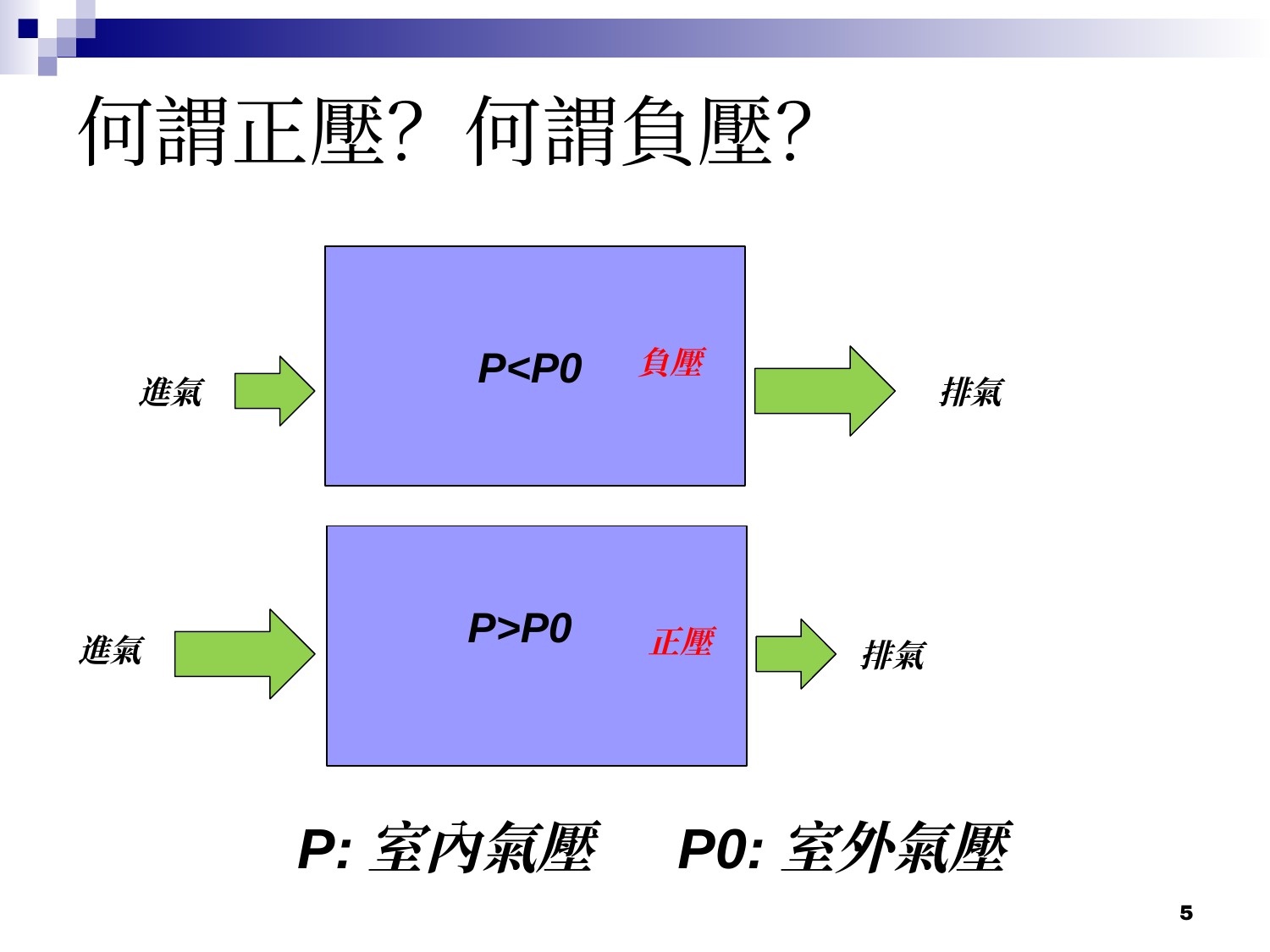

何謂正壓？何謂負壓？

P<P0
負壓

排氣
進氣

P>P0

正壓

進氣
排氣
       P:室內氣壓     P0:室外氣壓
5